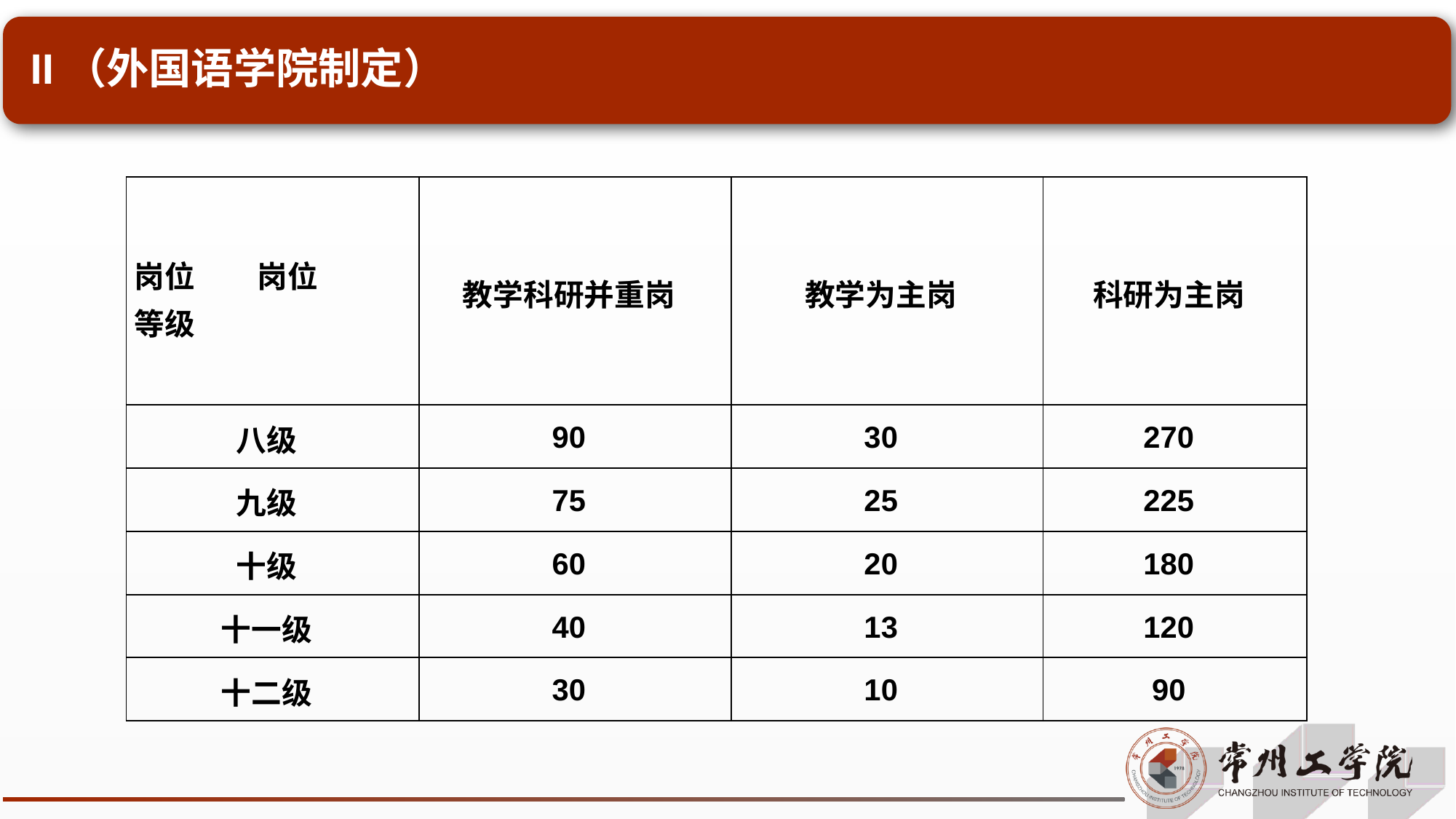

# II（外国语学院制定）
| 岗位 岗位 等级 | 教学科研并重岗 | 教学为主岗 | 科研为主岗 |
| --- | --- | --- | --- |
| 八级 | 90 | 30 | 270 |
| 九级 | 75 | 25 | 225 |
| 十级 | 60 | 20 | 180 |
| 十一级 | 40 | 13 | 120 |
| 十二级 | 30 | 10 | 90 |